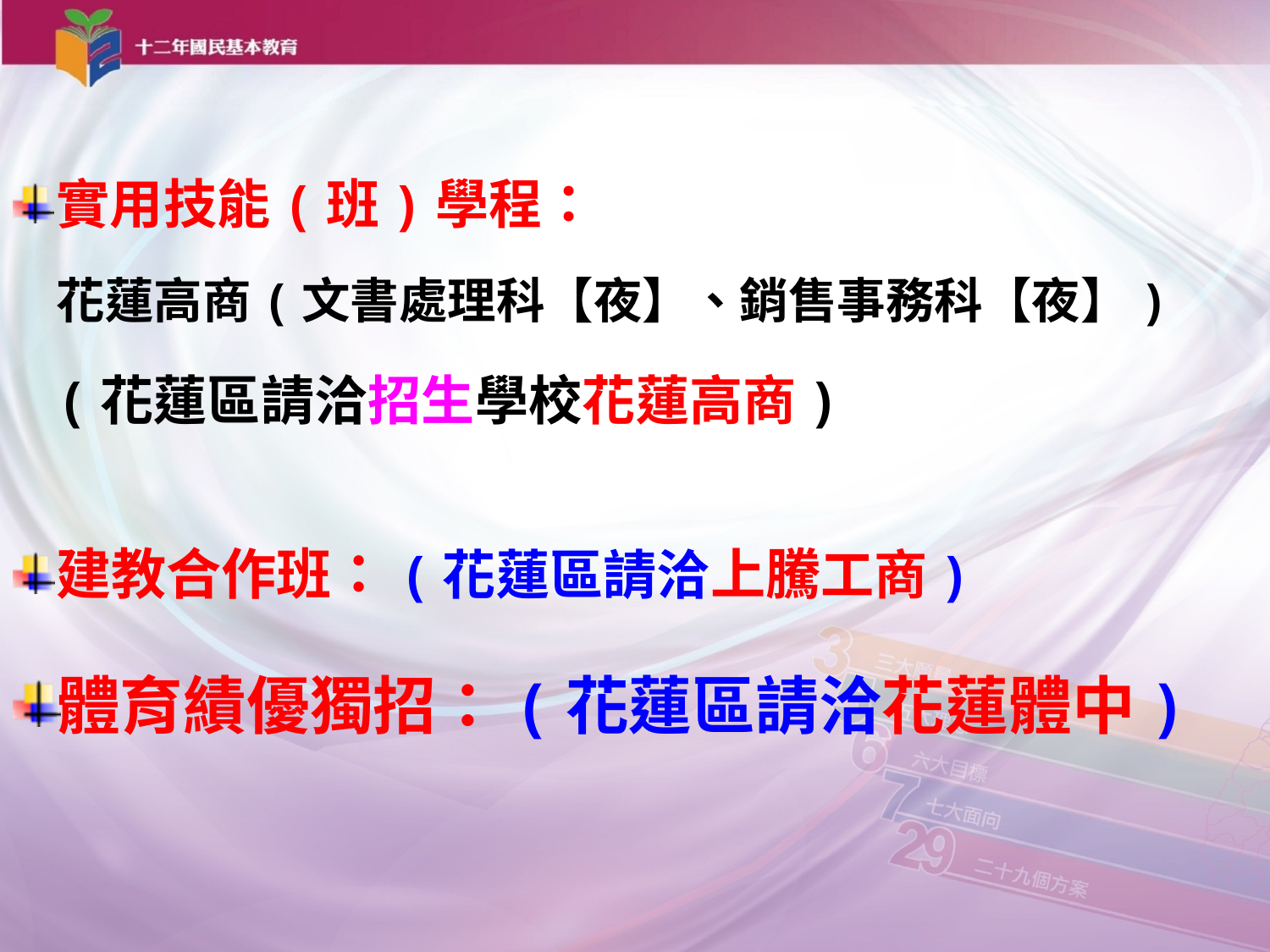

實用技能(班)學程：
花蓮高商(文書處理科【夜】、銷售事務科【夜】)
(花蓮區請洽招生學校花蓮高商)

建教合作班：(花蓮區請洽上騰工商)

體育績優獨招：(花蓮區請洽花蓮體中)